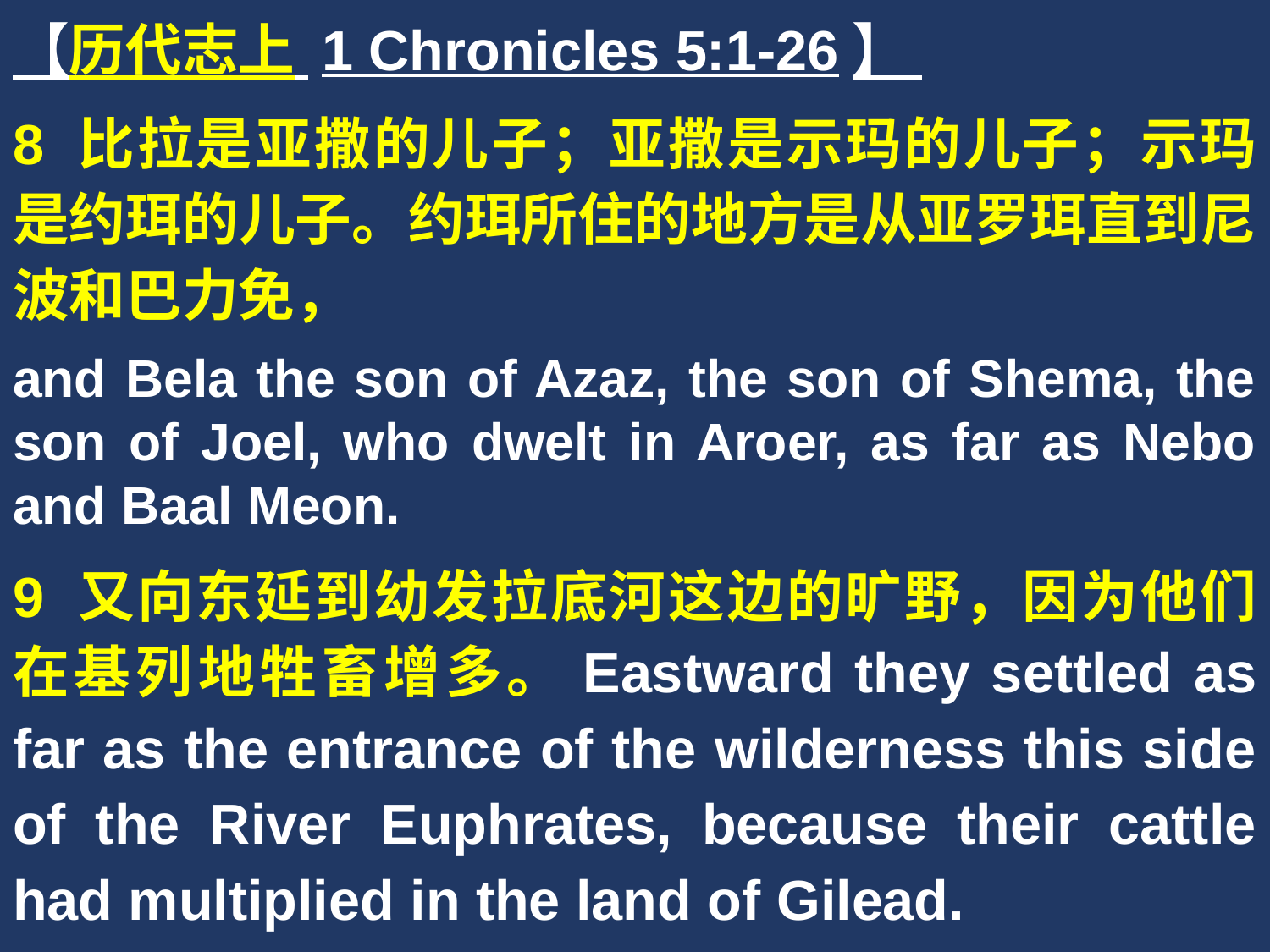

【历代志上 1 Chronicles 5:1-26】
8 比拉是亚撒的儿子；亚撒是示玛的儿子；示玛是约珥的儿子。约珥所住的地方是从亚罗珥直到尼波和巴力免，
and Bela the son of Azaz, the son of Shema, the son of Joel, who dwelt in Aroer, as far as Nebo and Baal Meon.
9 又向东延到幼发拉底河这边的旷野，因为他们在基列地牲畜增多。Eastward they settled as far as the entrance of the wilderness this side of the River Euphrates, because their cattle had multiplied in the land of Gilead.